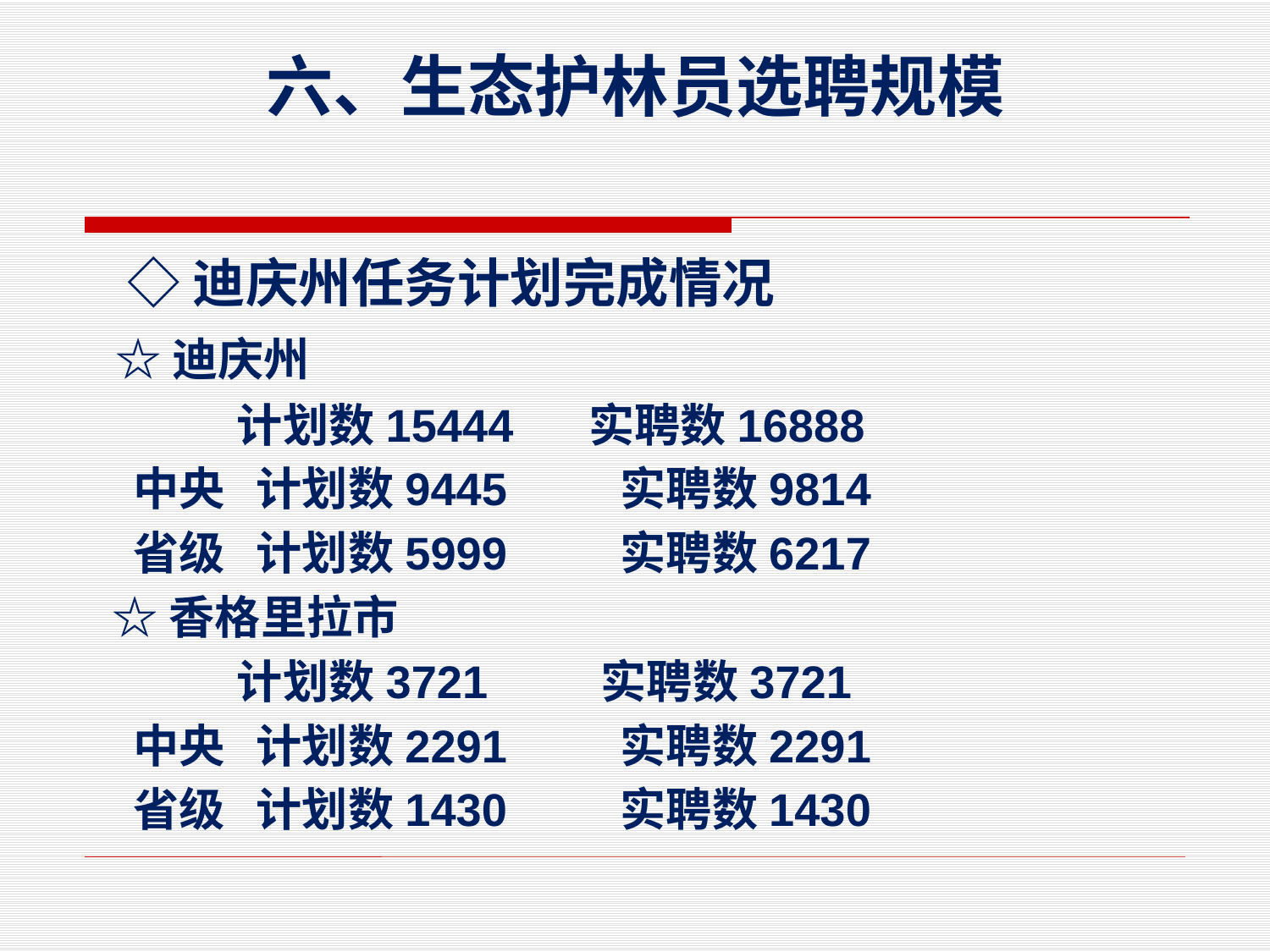

# 六、生态护林员选聘规模
   ◇迪庆州任务计划完成情况
  ☆迪庆州
             计划数15444     实聘数16888
   中央   计划数9445        实聘数9814
   省级   计划数5999        实聘数6217
  ☆香格里拉市
             计划数3721        实聘数3721
   中央   计划数2291        实聘数2291
   省级   计划数1430        实聘数1430